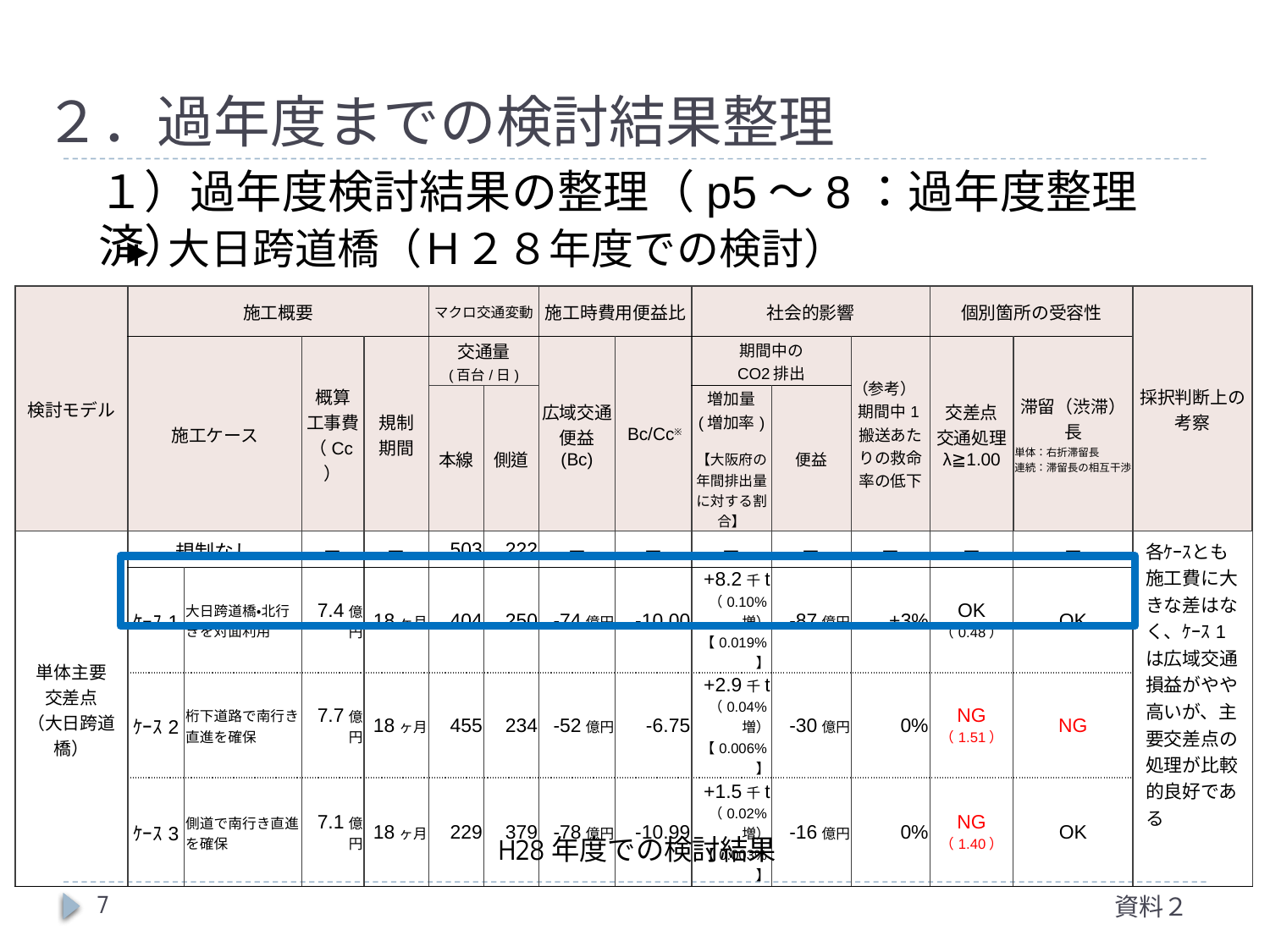

２．過年度までの検討結果整理
１）過年度検討結果の整理（p5～8：過年度整理済）
▸ 大日跨道橋（Ｈ２８年度での検討）
| 検討モデル | 施工概要 |  |  |  | マクロ交通変動 |  | 施工時費用便益比 |  | 社会的影響 |  |  | 個別箇所の受容性 |  | 採択判断上の 考察 |
| --- | --- | --- | --- | --- | --- | --- | --- | --- | --- | --- | --- | --- | --- | --- |
|  | 施工ケース |  | 概算 工事費 （Cc） | 規制 期間 | 交通量 (百台/日) |  | 広域交通 便益 (Bc) | Bc/Cc※ | 期間中の CO2排出 |  | （参考） 期間中1搬送あたりの救命率の低下 | 交差点 交通処理 λ≧1.00 | 滞留（渋滞）長 単体：右折滞留長 連続：滞留長の相互干渉 |  |
|  |  |  |  |  | 本線 | 側道 |  |  | 増加量 (増加率) 【大阪府の年間排出量に対する割合】 | 便益 |  |  |  |  |
| 単体主要 交差点 （大日跨道橋） | 規制なし |  | － | － | 503 | 222 | － | － | － | － | － | － | － | 各ｹｰｽとも施工費に大きな差はなく、ｹｰｽ1は広域交通損益がやや高いが、主要交差点の処理が比較的良好である |
|  | ｹｰｽ1 | 大日跨道橋・北行きを対面利用 | 7.4億円 | 18ヶ月 | 404 | 250 | -74億円 | -10.00 | +8.2千t （0.10%増） 【0.019%】 | -87億円 | +3% | OK （0.48） | OK |  |
|  | ｹｰｽ2 | 桁下道路で南行き直進を確保 | 7.7億円 | 18ヶ月 | 455 | 234 | -52億円 | -6.75 | +2.9千t （0.04%増） 【0.006%】 | -30億円 | 0% | NG （1.51） | NG |  |
|  | ｹｰｽ3 | 側道で南行き直進を確保 | 7.1億円 | 18ヶ月 | 229 | 379 | -78億円 | -10.99 | +1.5千t （0.02%増） 【0.003%】 | -16億円 | 0% | NG （1.40） | OK |  |

H28年度での検討結果
7
資料２